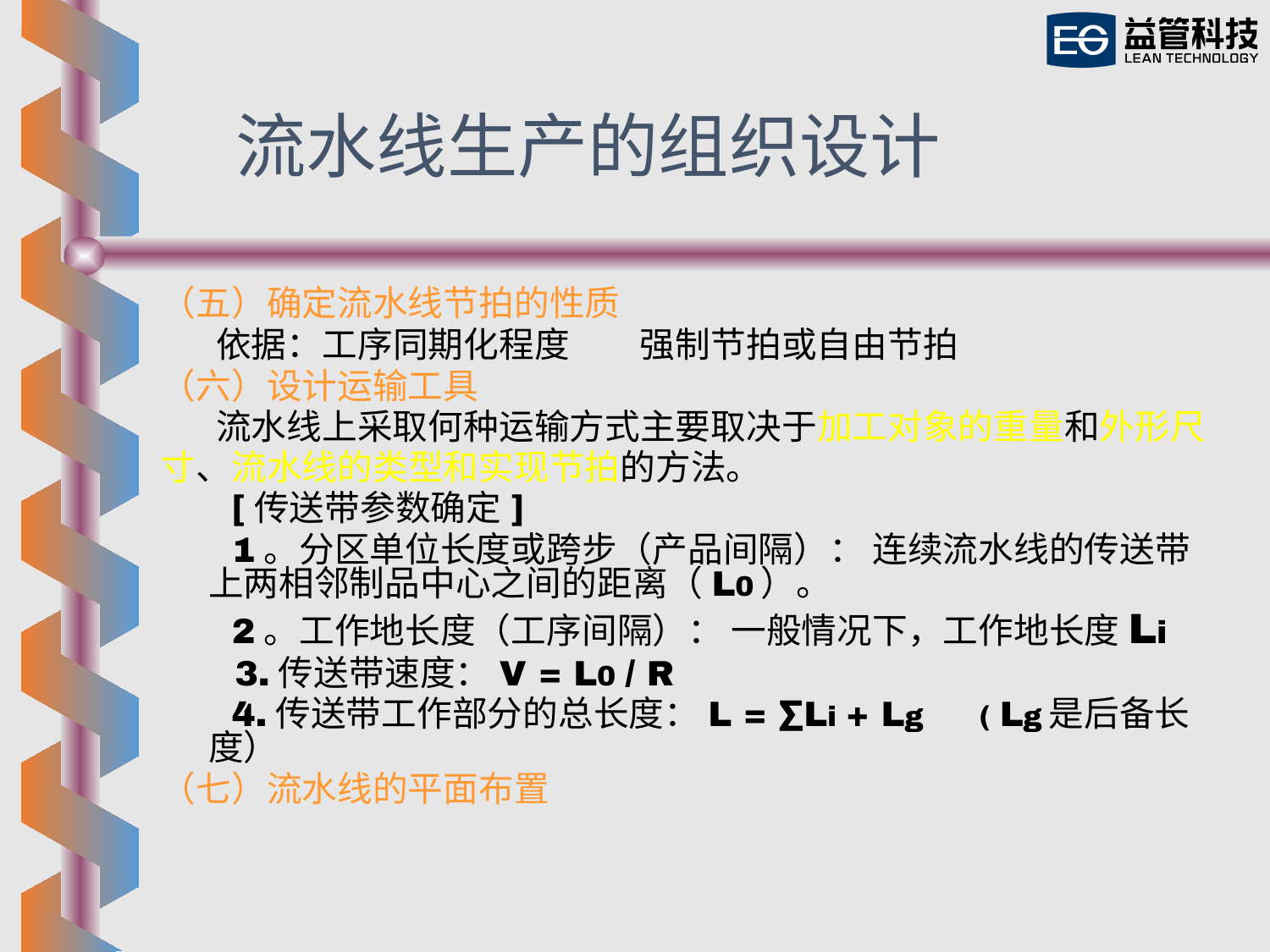

流水线生产的组织设计
（五）确定流水线节拍的性质
      依据：工序同期化程度         强制节拍或自由节拍
（六）设计运输工具
      流水线上采取何种运输方式主要取决于加工对象的重量和外形尺
寸、流水线的类型和实现节拍的方法。
      [传送带参数确定]
      1。分区单位长度或跨步（产品间隔）： 连续流水线的传送带上两相邻制品中心之间的距离（L0）。
      2。工作地长度（工序间隔）： 一般情况下，工作地长度Li
       3.传送带速度：V = L0 / R
      4.传送带工作部分的总长度：L = ∑Li + Lg      ( Lg是后备长度）
（七）流水线的平面布置
15